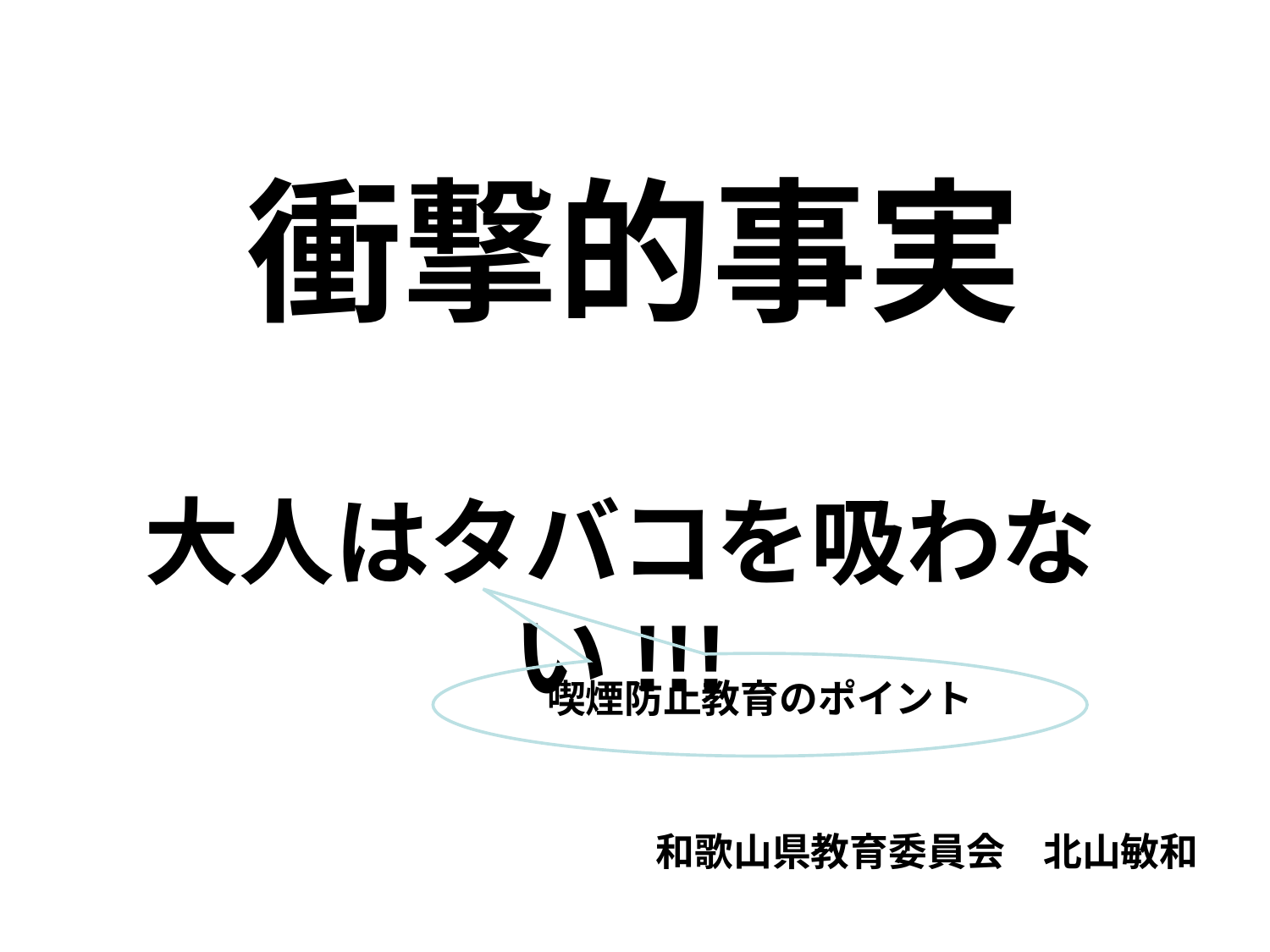

# 衝撃的事実
大人はタバコを吸わない!!!
喫煙防止教育のポイント
和歌山県教育委員会　北山敏和